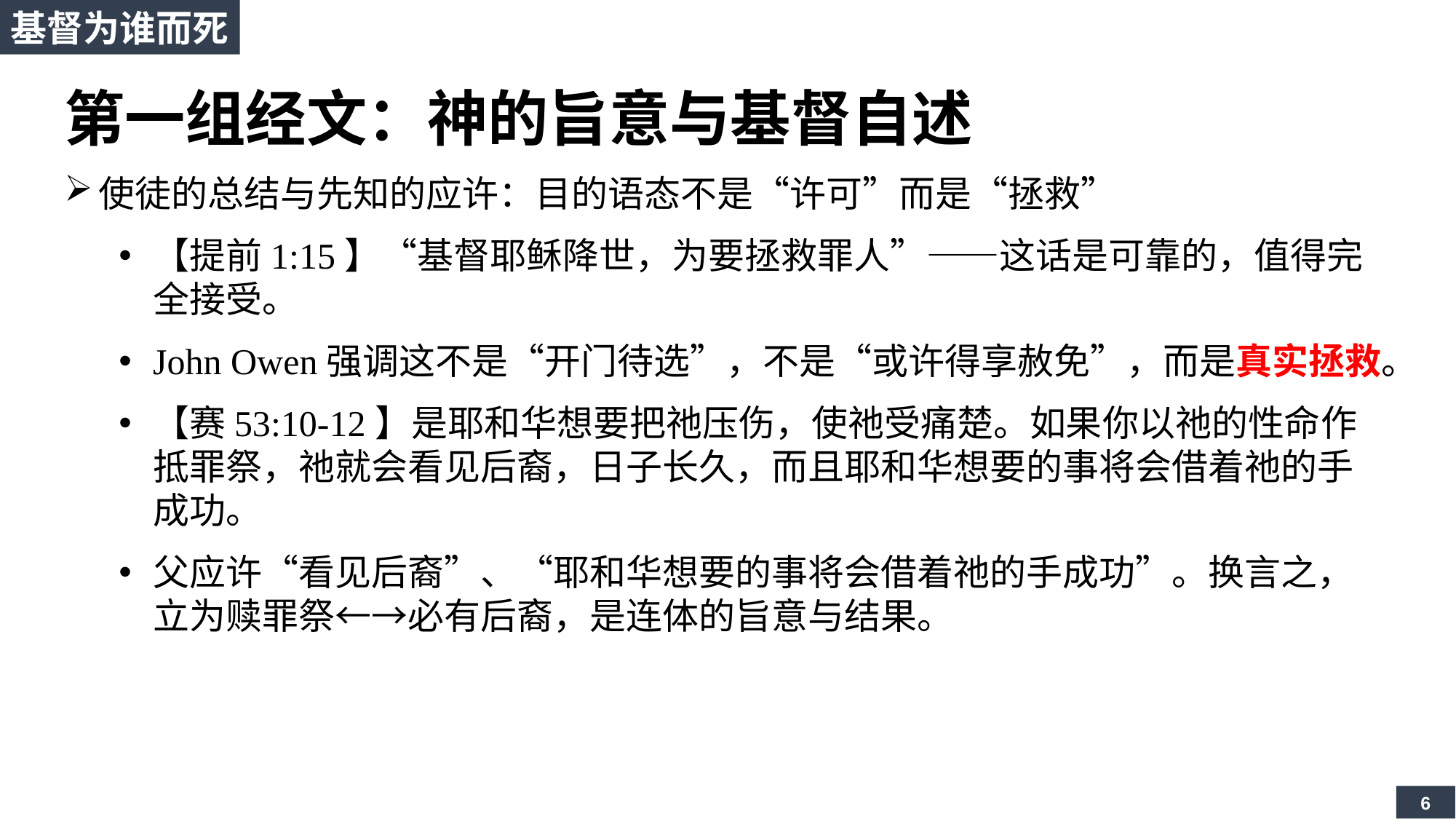

基督为谁而死
第一组经文：神的旨意与基督自述
使徒的总结与先知的应许：目的语态不是“许可”而是“拯救”
【提前1:15】“基督耶稣降世，为要拯救罪人”——这话是可靠的，值得完全接受。
John Owen强调这不是“开门待选”，不是“或许得享赦免”，而是真实拯救。
【赛53:10-12】是耶和华想要把祂压伤，使祂受痛楚。如果你以祂的性命作抵罪祭，祂就会看见后裔，日子长久，而且耶和华想要的事将会借着祂的手成功。
父应许“看见后裔”、“耶和华想要的事将会借着祂的手成功”。换言之，立为赎罪祭←→必有后裔，是连体的旨意与结果。
6